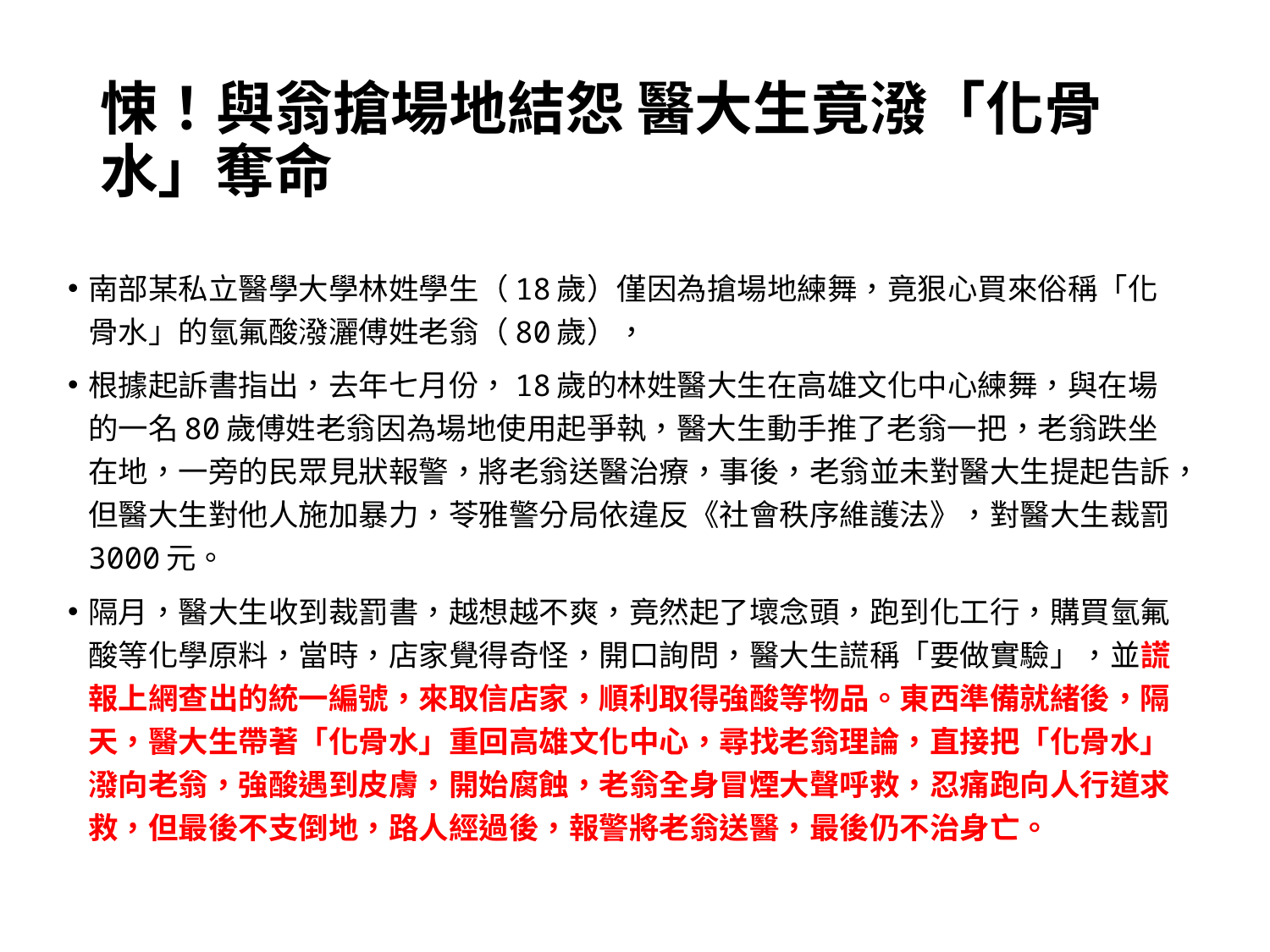

# 悚！與翁搶場地結怨 醫大生竟潑「化骨水」奪命
南部某私立醫學大學林姓學生（18歲）僅因為搶場地練舞，竟狠心買來俗稱「化骨水」的氫氟酸潑灑傅姓老翁（80歲），
根據起訴書指出，去年七月份，18歲的林姓醫大生在高雄文化中心練舞，與在場的一名80歲傅姓老翁因為場地使用起爭執，醫大生動手推了老翁一把，老翁跌坐在地，一旁的民眾見狀報警，將老翁送醫治療，事後，老翁並未對醫大生提起告訴，但醫大生對他人施加暴力，苓雅警分局依違反《社會秩序維護法》，對醫大生裁罰3000元。
隔月，醫大生收到裁罰書，越想越不爽，竟然起了壞念頭，跑到化工行，購買氫氟酸等化學原料，當時，店家覺得奇怪，開口詢問，醫大生謊稱「要做實驗」，並謊報上網查出的統一編號，來取信店家，順利取得強酸等物品。東西準備就緒後，隔天，醫大生帶著「化骨水」重回高雄文化中心，尋找老翁理論，直接把「化骨水」潑向老翁，強酸遇到皮膚，開始腐蝕，老翁全身冒煙大聲呼救，忍痛跑向人行道求救，但最後不支倒地，路人經過後，報警將老翁送醫，最後仍不治身亡。